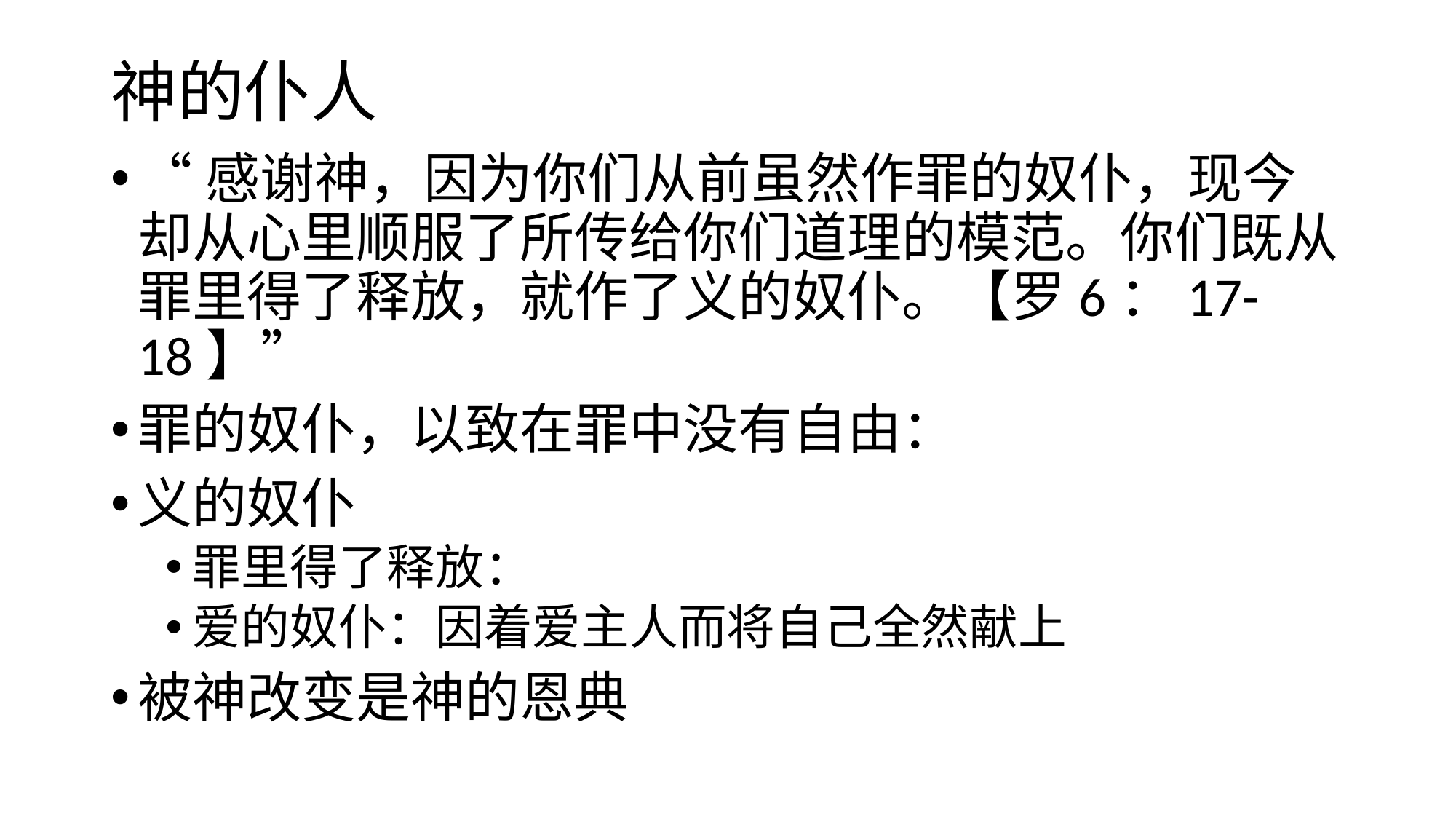

# 神的仆人
“感谢神，因为你们从前虽然作罪的奴仆，现今却从心里顺服了所传给你们道理的模范。你们既从罪里得了释放，就作了义的奴仆。【罗6：17-18】”
罪的奴仆，以致在罪中没有自由：
义的奴仆
罪里得了释放：
爱的奴仆：因着爱主人而将自己全然献上
被神改变是神的恩典